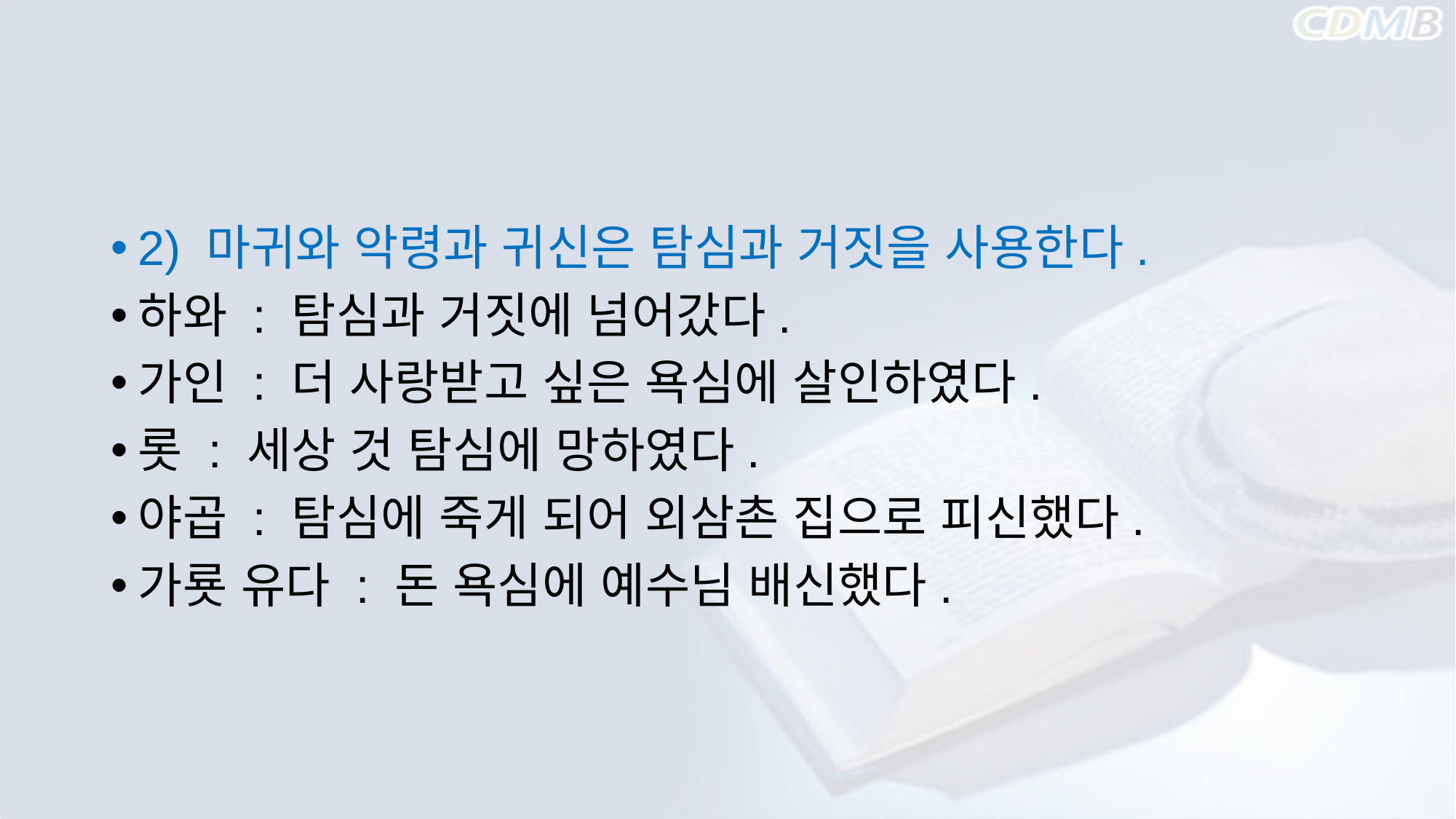

#
2) 마귀와 악령과 귀신은 탐심과 거짓을 사용한다.
하와 : 탐심과 거짓에 넘어갔다.
가인 : 더 사랑받고 싶은 욕심에 살인하였다.
롯 : 세상 것 탐심에 망하였다.
야곱 : 탐심에 죽게 되어 외삼촌 집으로 피신했다.
가룟 유다 : 돈 욕심에 예수님 배신했다.